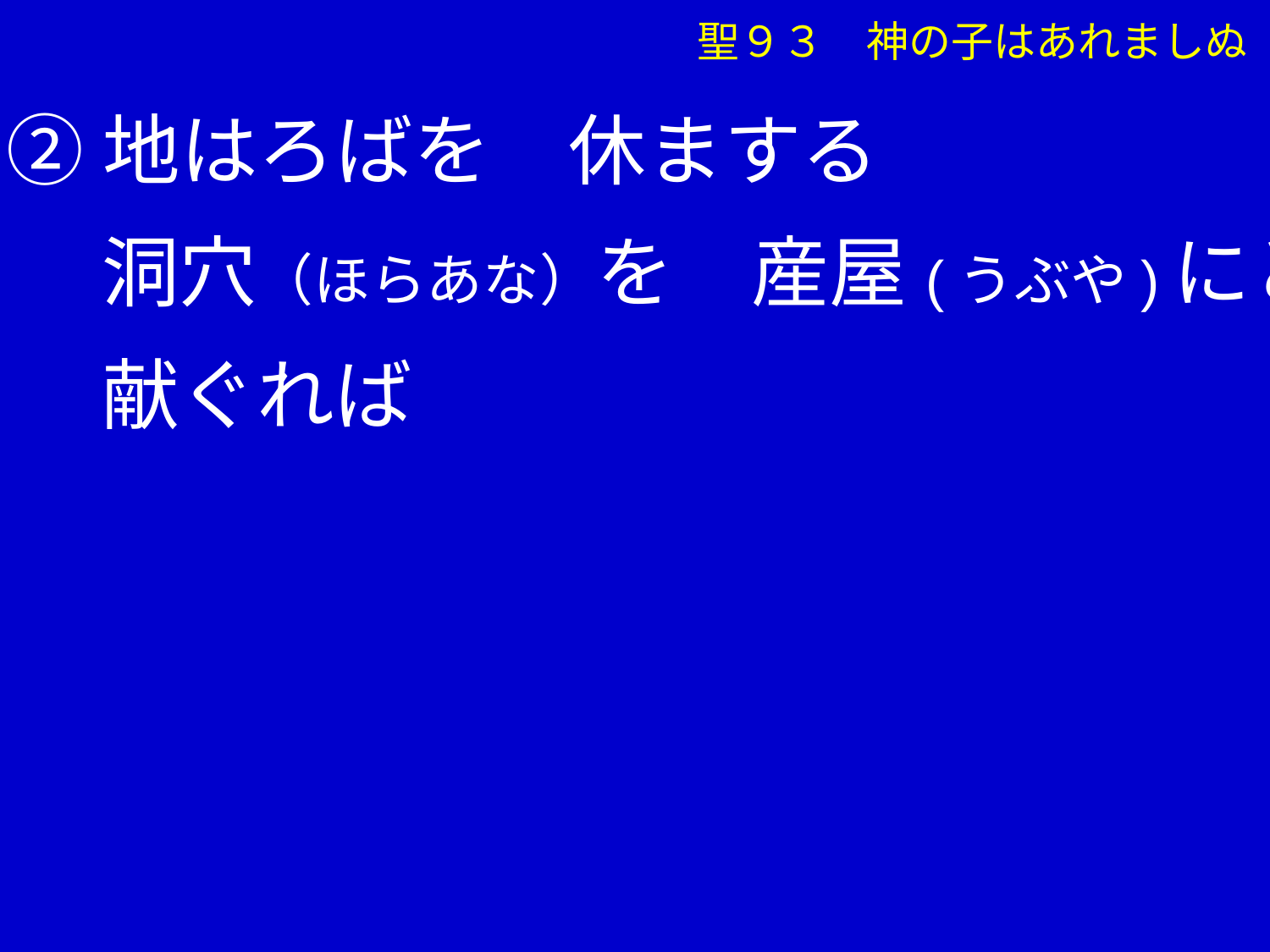

②地はろばを　休まする
　 洞穴（ほらあな）を　産屋(うぶや)にと
　 献ぐれば
聖９３　神の子はあれましぬ